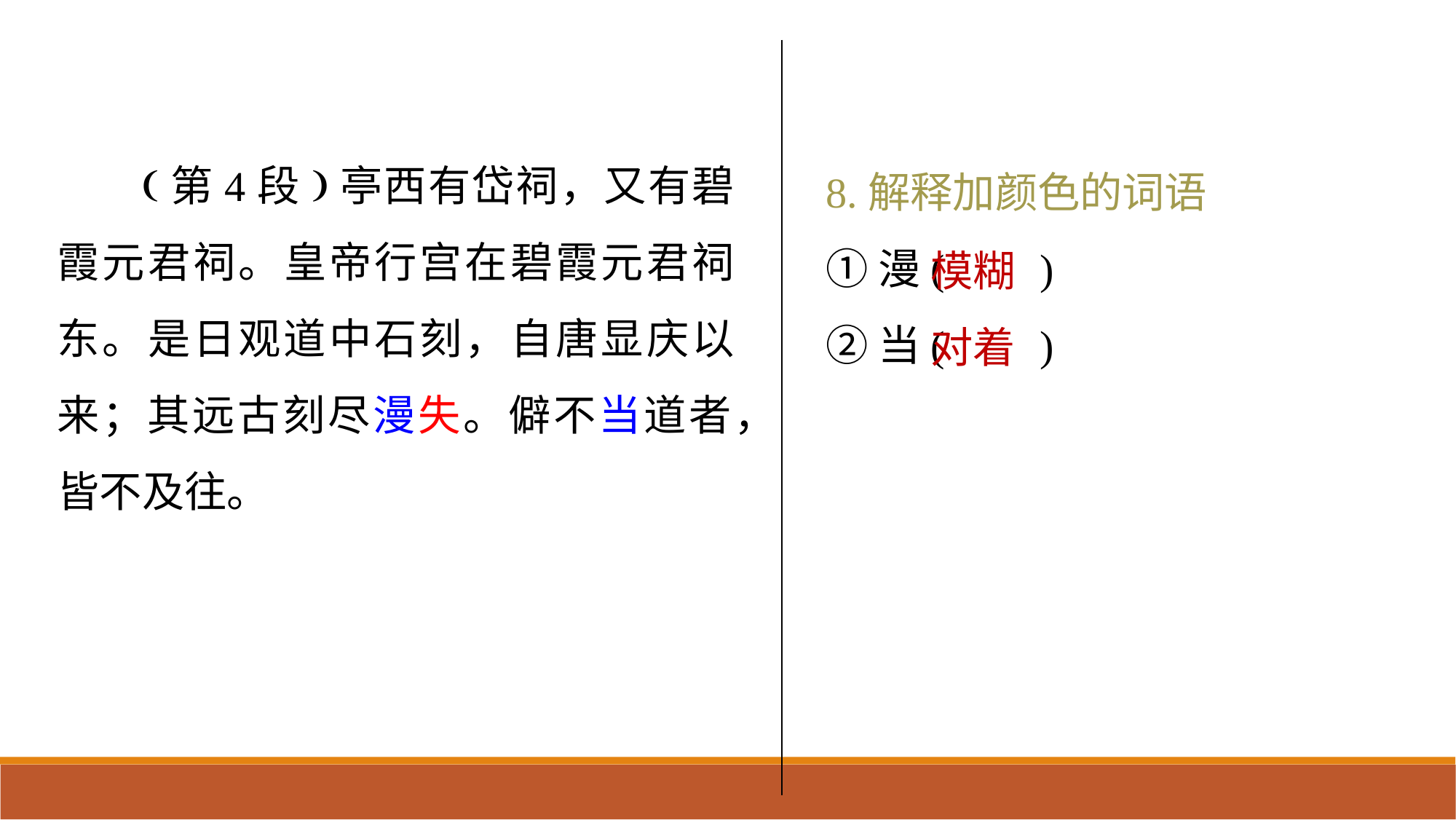

(第4段)亭西有岱祠，又有碧霞元君祠。皇帝行宫在碧霞元君祠东。是日观道中石刻，自唐显庆以来；其远古刻尽漫失。僻不当道者，皆不及往。
8.解释加颜色的词语
①漫(         )
②当(         )
模糊
对着